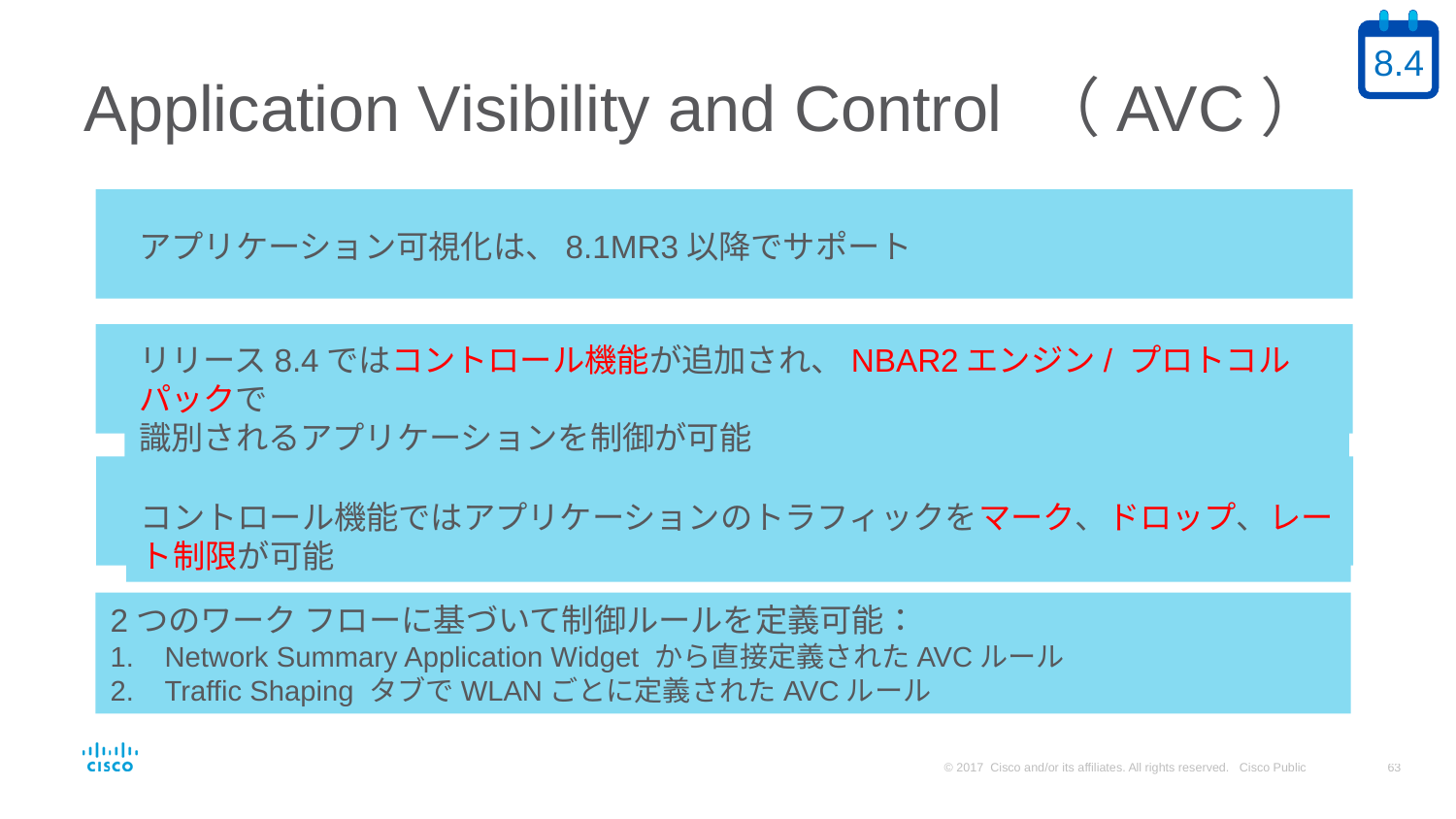

8.4
# Application Visibility and Control （AVC）
アプリケーション可視化は、8.1MR3以降でサポート
リリース8.4ではコントロール機能が追加され、NBAR2エンジン/ プロトコルパックで
識別されるアプリケーションを制御が可能
コントロール機能ではアプリケーションのトラフィックをマーク、ドロップ、レート制限が可能
2つのワーク フローに基づいて制御ルールを定義可能：
Network Summary Application Widget から直接定義されたAVCルール
Traffic Shaping タブでWLANごとに定義されたAVCルール